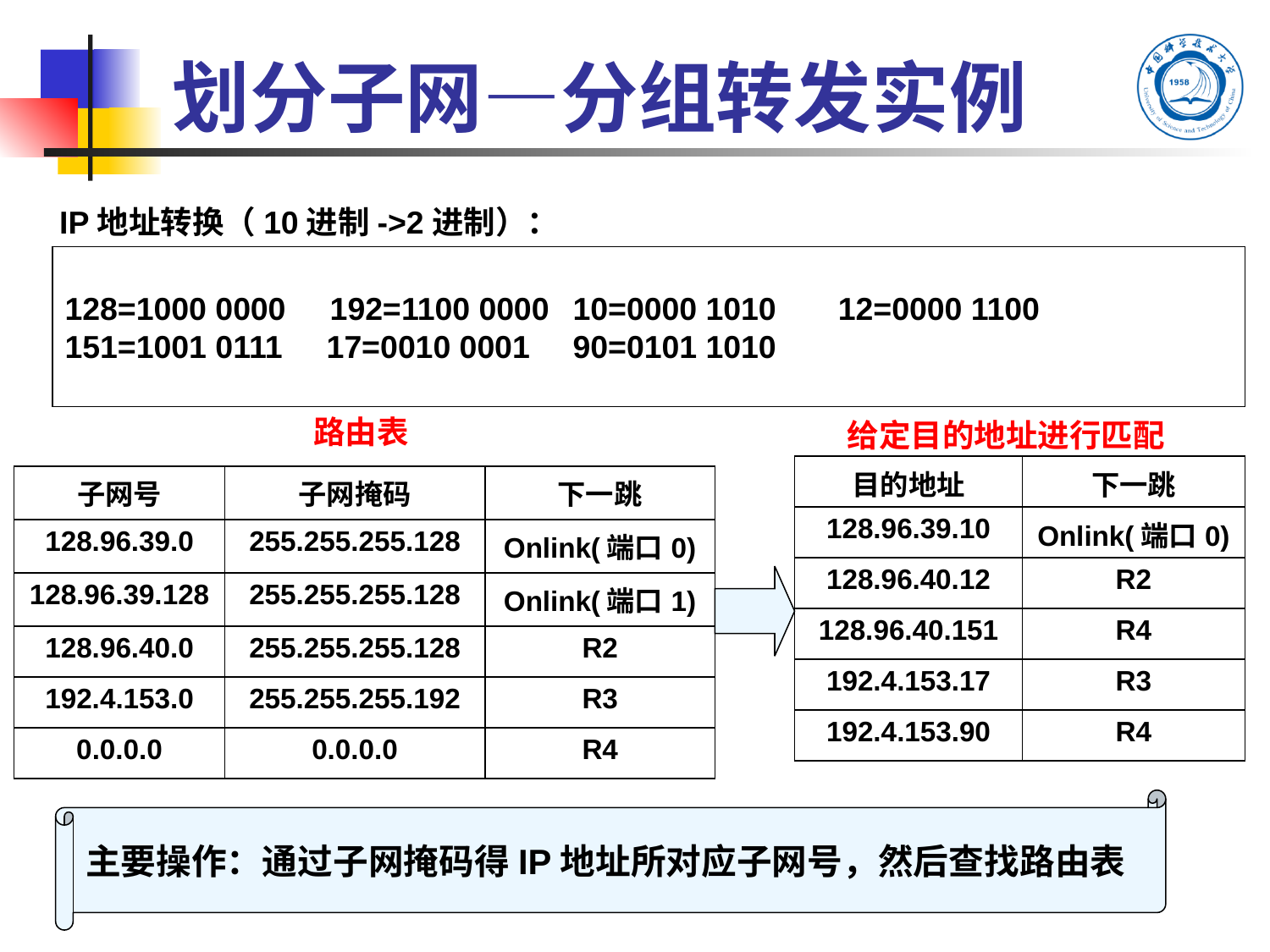

# 划分子网—分组转发实例
IP地址转换（10进制->2进制）：
128=1000 0000     192=1100 0000	10=0000 1010       12=0000 1100
151=1001 0111     17=0010 0001	90=0101 1010
路由表
给定目的地址进行匹配
| 目的地址 | 下一跳 |
| --- | --- |
| 128.96.39.10 | Onlink(端口0) |
| 128.96.40.12 | R2 |
| 128.96.40.151 | R4 |
| 192.4.153.17 | R3 |
| 192.4.153.90 | R4 |
| 子网号 | 子网掩码 | 下一跳 |
| --- | --- | --- |
| 128.96.39.0 | 255.255.255.128 | Onlink(端口0) |
| 128.96.39.128 | 255.255.255.128 | Onlink(端口1) |
| 128.96.40.0 | 255.255.255.128 | R2 |
| 192.4.153.0 | 255.255.255.192 | R3 |
| 0.0.0.0 | 0.0.0.0 | R4 |

主要操作：通过子网掩码得IP地址所对应子网号，然后查找路由表